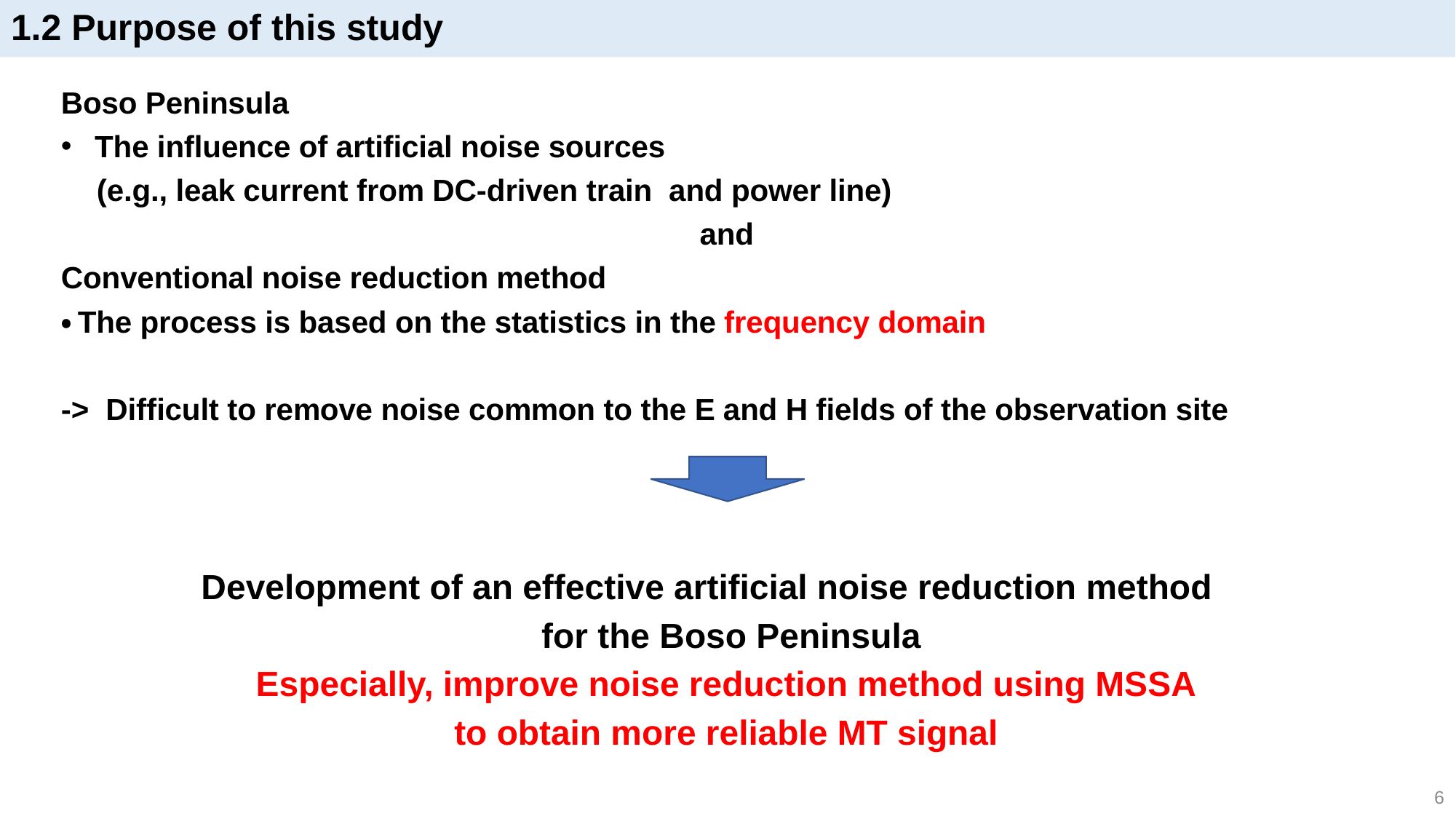

# 1.2 Purpose of this study
Boso Peninsula
 The influence of artificial noise sources
　(e.g., leak current from DC-driven train  and power line)
and
Conventional noise reduction method
・The process is based on the statistics in the frequency domain

->  Difficult to remove noise common to the E and H fields of the observation site

Development of an effective artificial noise reduction method
 for the Boso Peninsula
Especially, improve noise reduction method using MSSA
to obtain more reliable MT signal

6